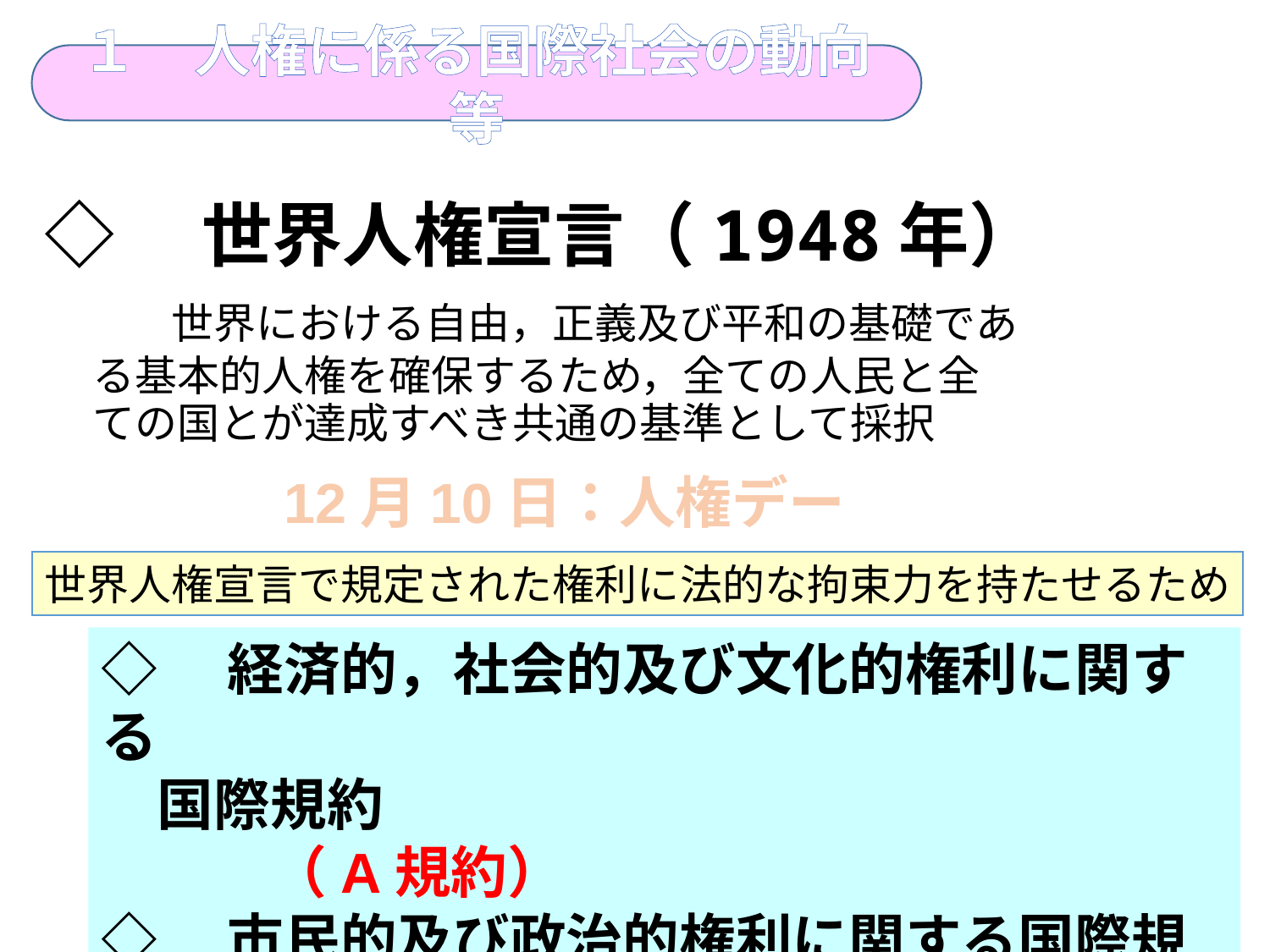

１　人権に係る国際社会の動向等
◇　世界人権宣言（1948年）
　　　世界における自由，正義及び平和の基礎であ
    る基本的人権を確保するため，全ての人民と全
    ての国とが達成すべき共通の基準として採択
　　　　12月10日：人権デー
世界人権宣言で規定された権利に法的な拘束力を持たせるため
◇　経済的，社会的及び文化的権利に関する
　国際規約　　　　　　　　　　　　　　　　　（A規約）
◇　市民的及び政治的権利に関する国際規約
　　　　　　　　　　　　　　　　　　　　　　　　（B規約）